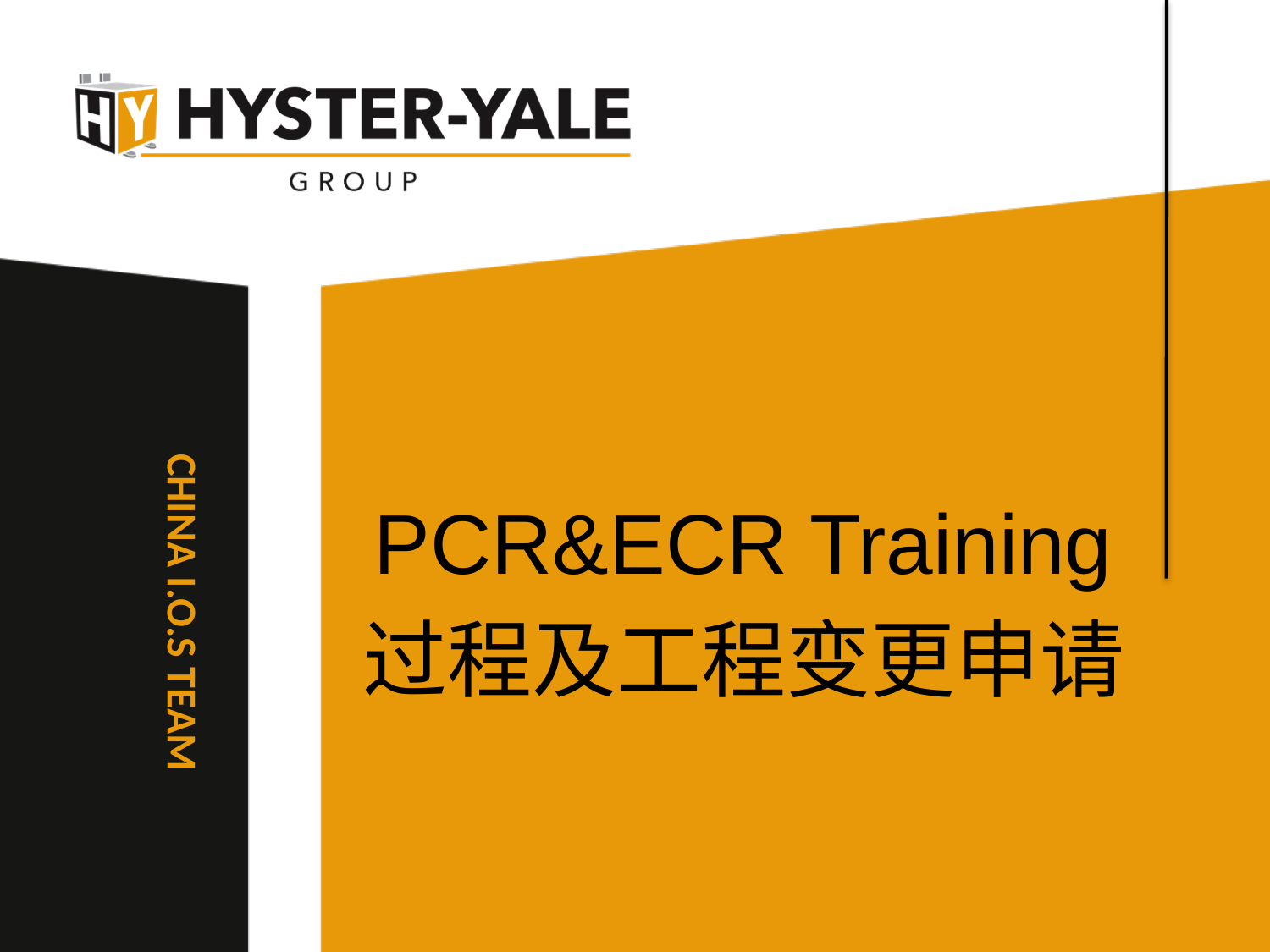

# PCR&ECR Training 过程及工程变更申请
China I.O.S Team